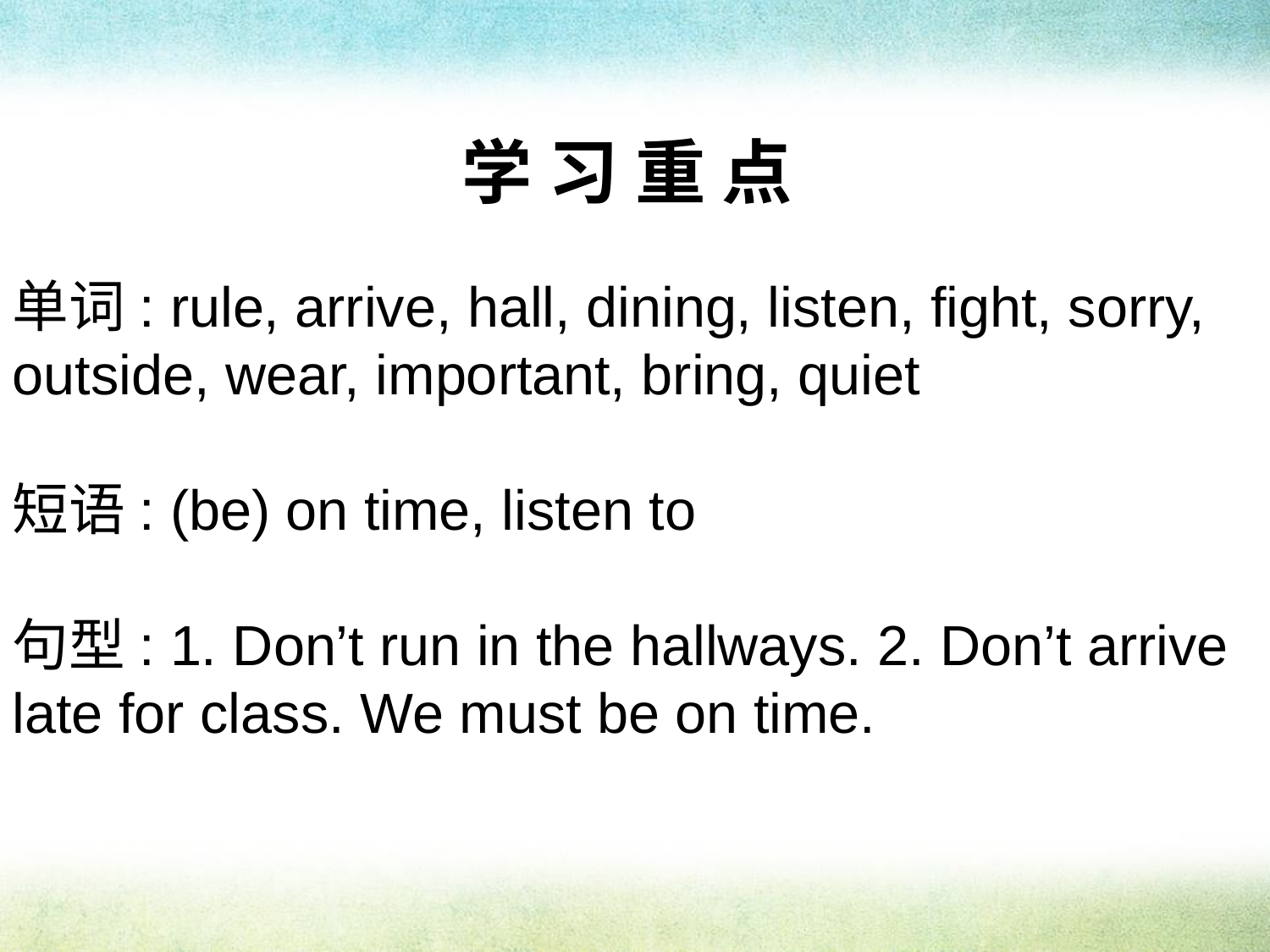

学 习 重 点
单词: rule, arrive, hall, dining, listen, fight, sorry, outside, wear, important, bring, quiet

短语: (be) on time, listen to

句型: 1. Don’t run in the hallways. 2. Don’t arrive late for class. We must be on time.